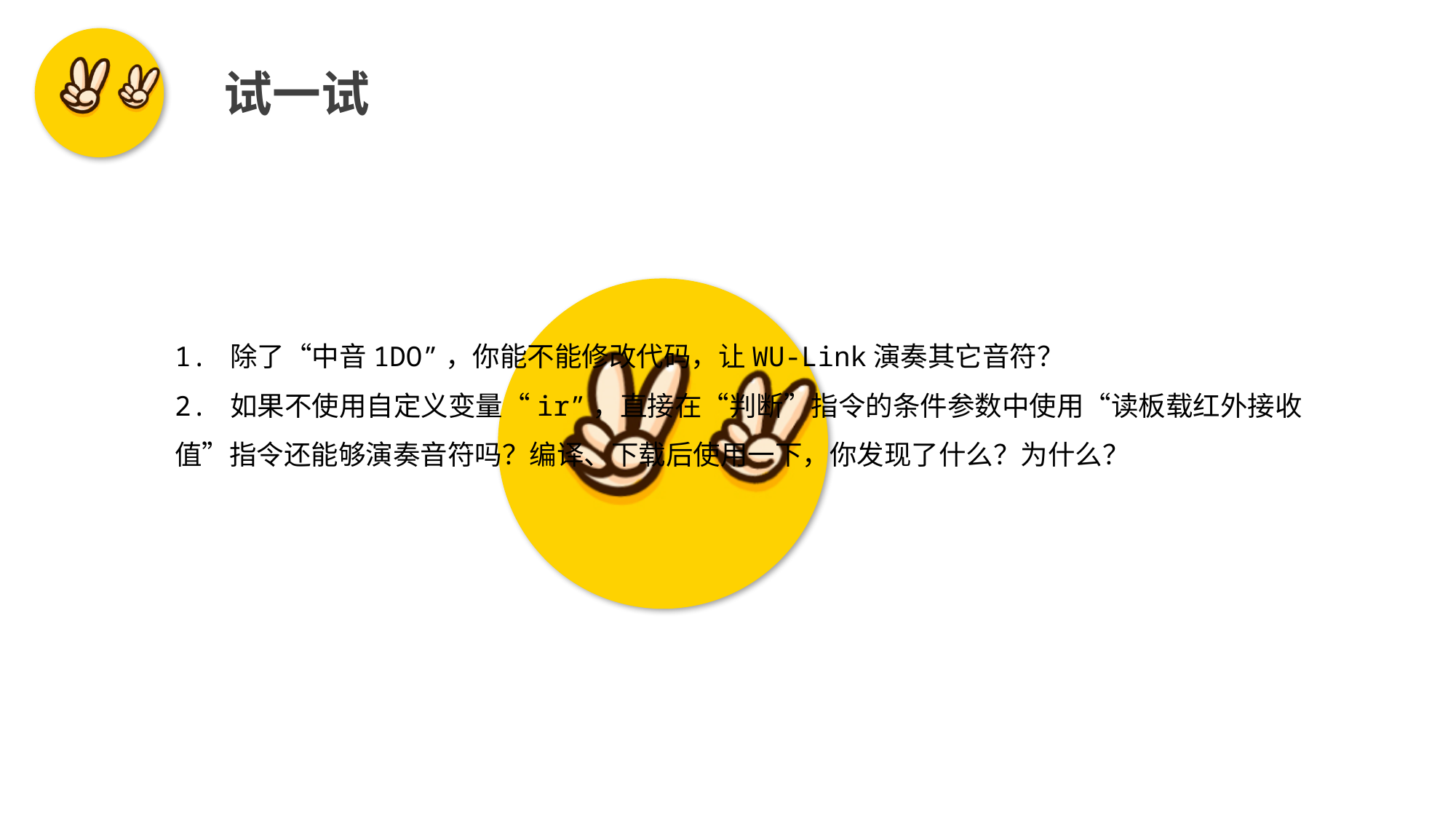

试一试

1. 除了“中音1DO”，你能不能修改代码，让WU-Link演奏其它音符？
2. 如果不使用自定义变量“ir”，直接在“判断”指令的条件参数中使用“读板载红外接收值”指令还能够演奏音符吗？编译、下载后使用一下，你发现了什么？为什么？